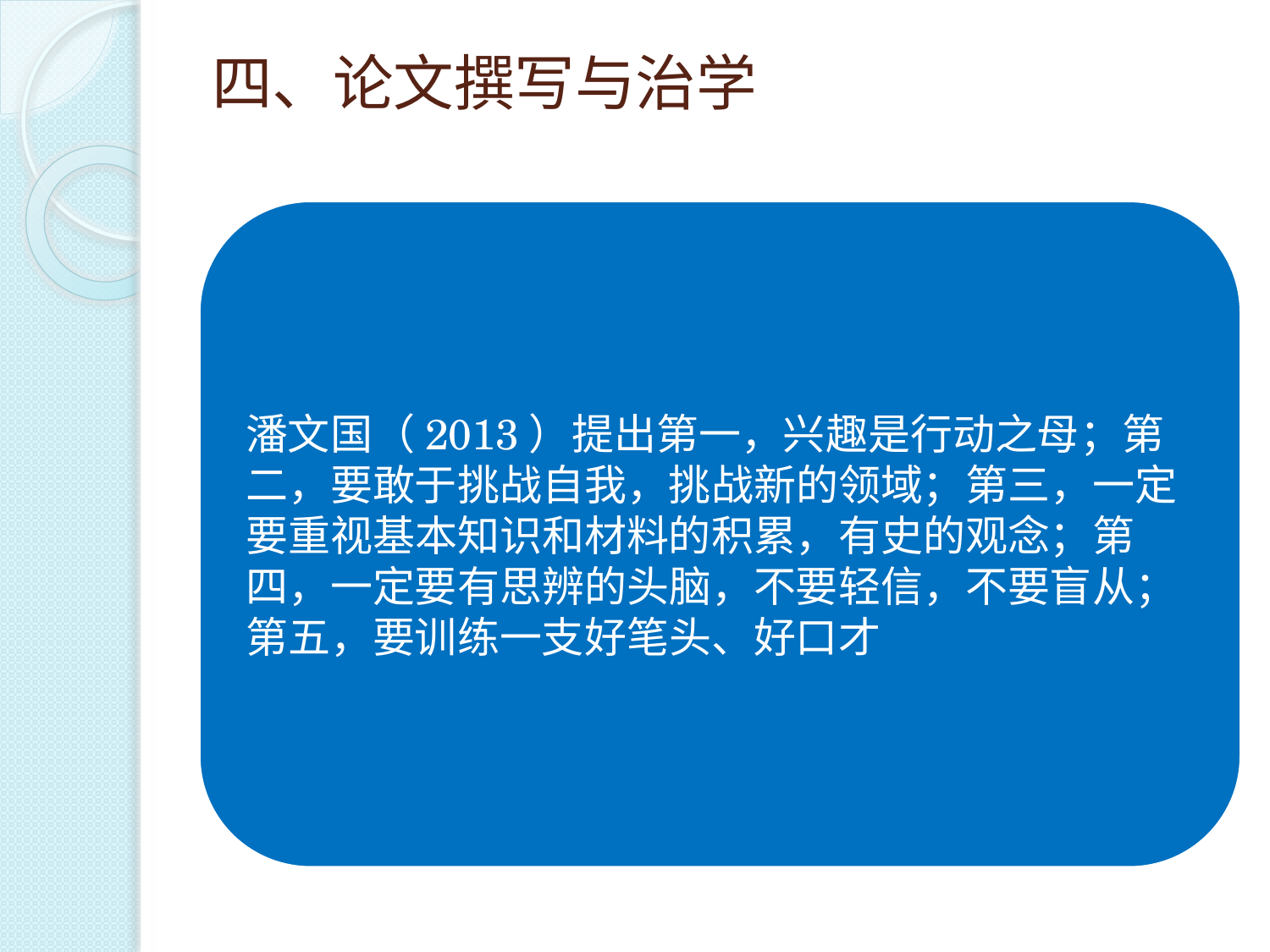

# 四、论文撰写与治学
潘文国（2013）提出第一，兴趣是行动之母；第二，要敢于挑战自我，挑战新的领域；第三，一定要重视基本知识和材料的积累，有史的观念；第四，一定要有思辨的头脑，不要轻信，不要盲从；第五，要训练一支好笔头、好口才